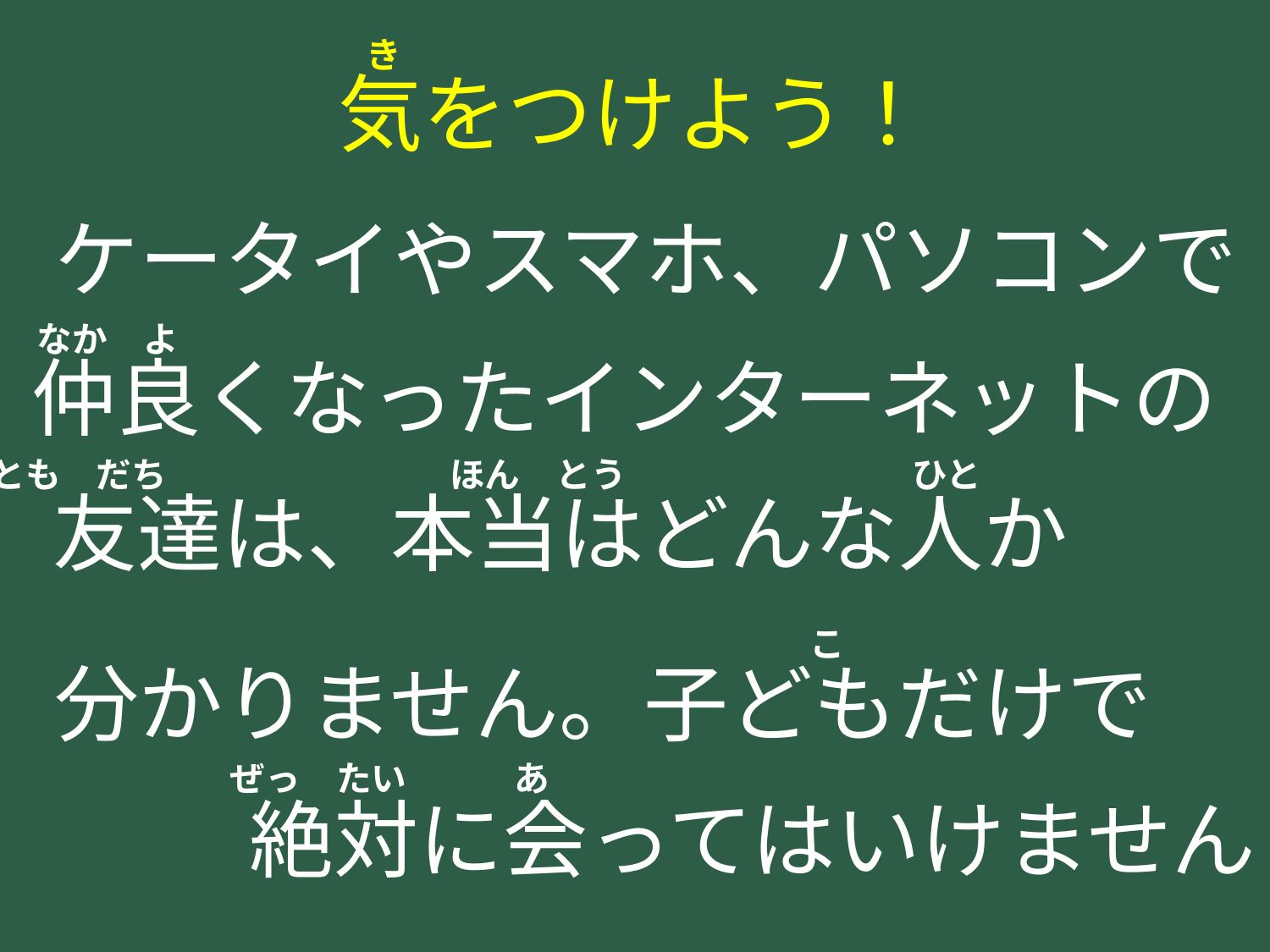

き
気をつけよう！
ケータイやスマホ、パソコンで
なか　よ

仲良くなったインターネットの
とも　だち　　　　　　　　ほん　とう
ひと
友達は、本当はどんな人か
わ　　　　　　　　　　　　　　　　　　　　　　　　こ
分かりません。子どもだけで
ぜっ　たい
あ
絶対に会ってはいけません